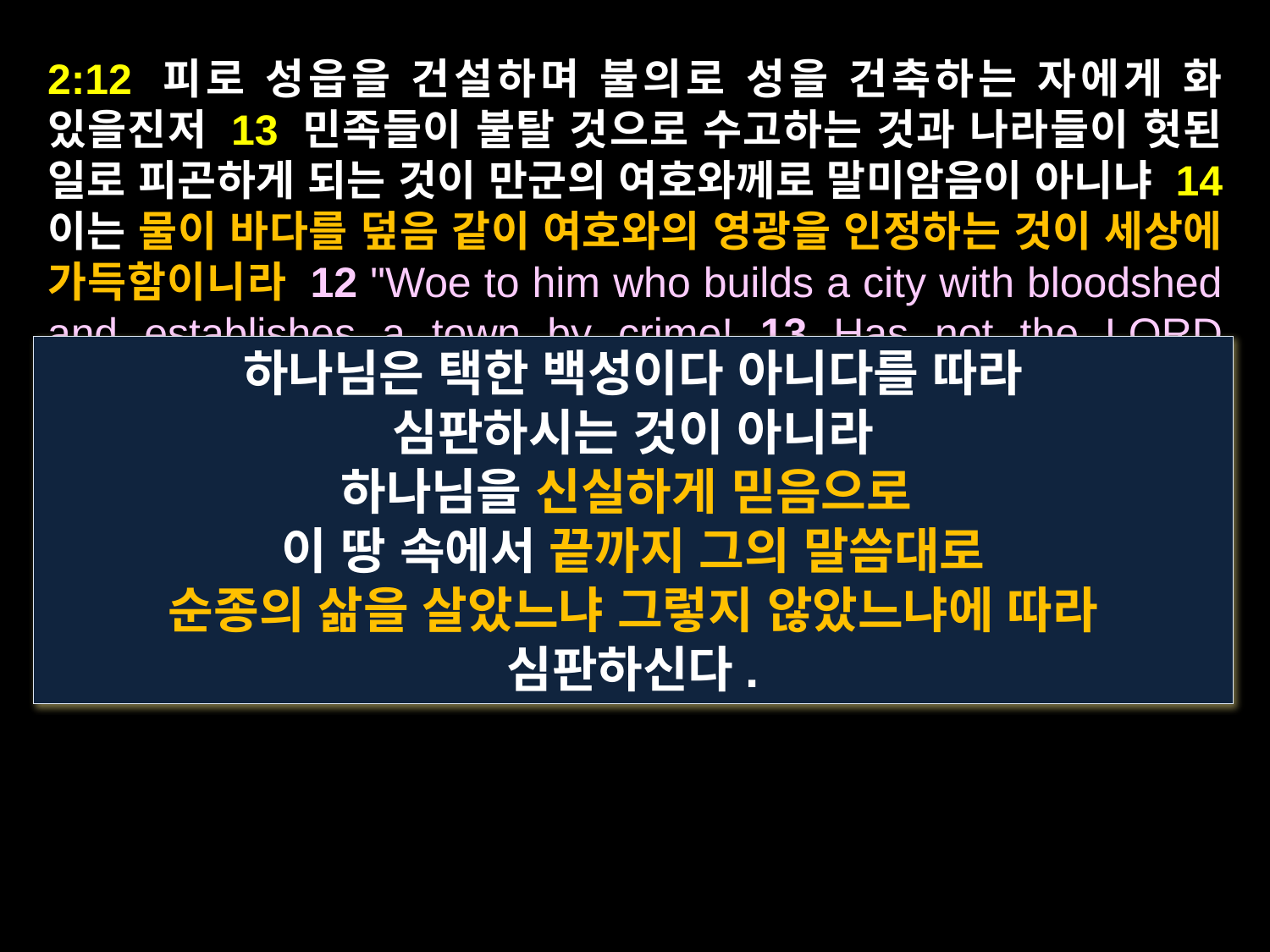

2:12 피로 성읍을 건설하며 불의로 성을 건축하는 자에게 화 있을진저 13 민족들이 불탈 것으로 수고하는 것과 나라들이 헛된 일로 피곤하게 되는 것이 만군의 여호와께로 말미암음이 아니냐 14 이는 물이 바다를 덮음 같이 여호와의 영광을 인정하는 것이 세상에 가득함이니라 12 "Woe to him who builds a city with bloodshed and establishes a town by crime! 13 Has not the LORD Almighty determined that the people's labor is only fuel for the fire, that the nations exhaust themselves for nothing? 14 For the earth will be filled with the knowledge of the glory of the LORD, as the waters cover the sea.
하나님은 택한 백성이다 아니다를 따라
심판하시는 것이 아니라
하나님을 신실하게 믿음으로
이 땅 속에서 끝까지 그의 말씀대로
순종의 삶을 살았느냐 그렇지 않았느냐에 따라
심판하신다.